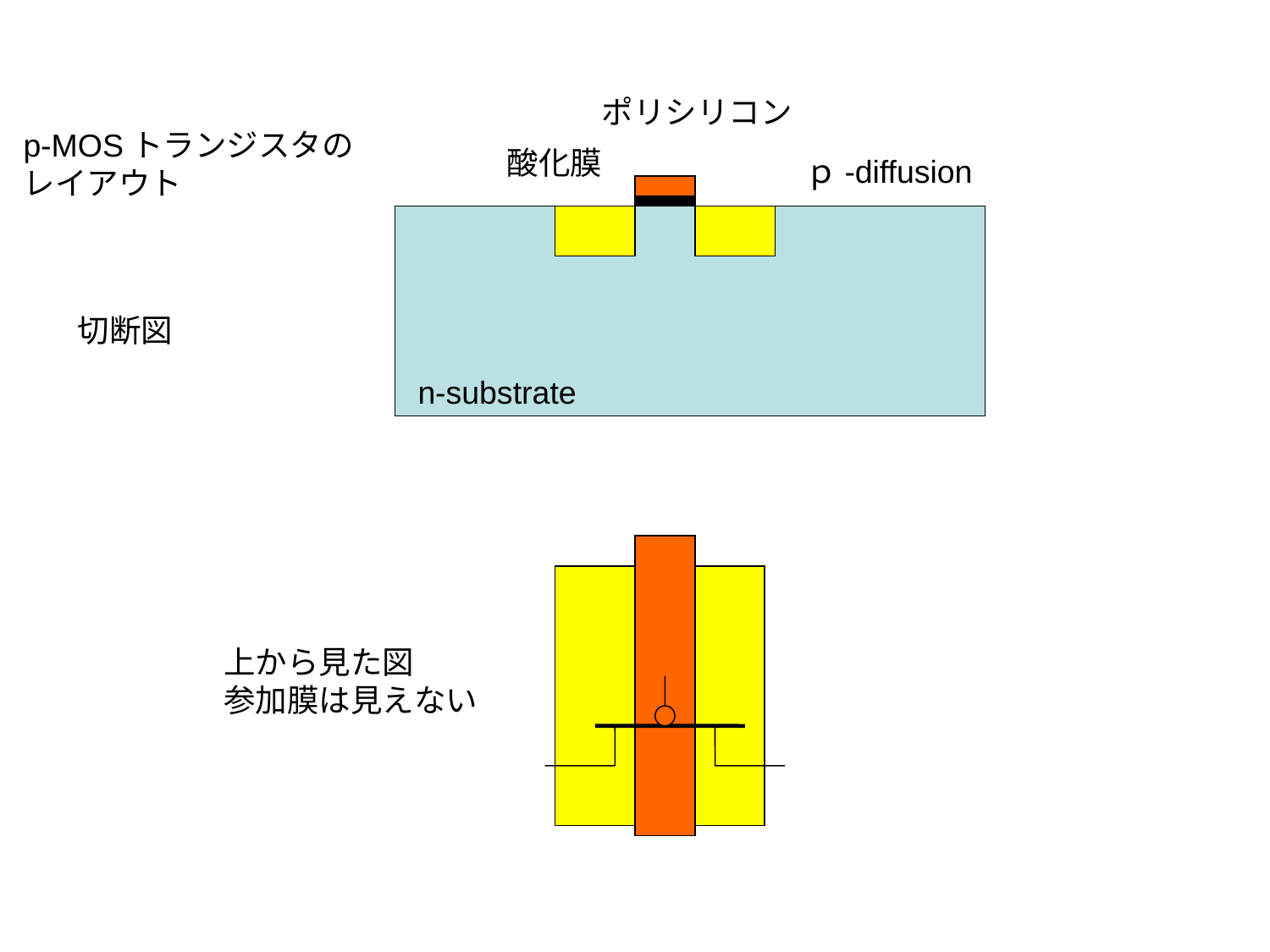

ポリシリコン
p-MOSトランジスタの
レイアウト
酸化膜
ｐ-diffusion

切断図
n-substrate

上から見た図
参加膜は見えない